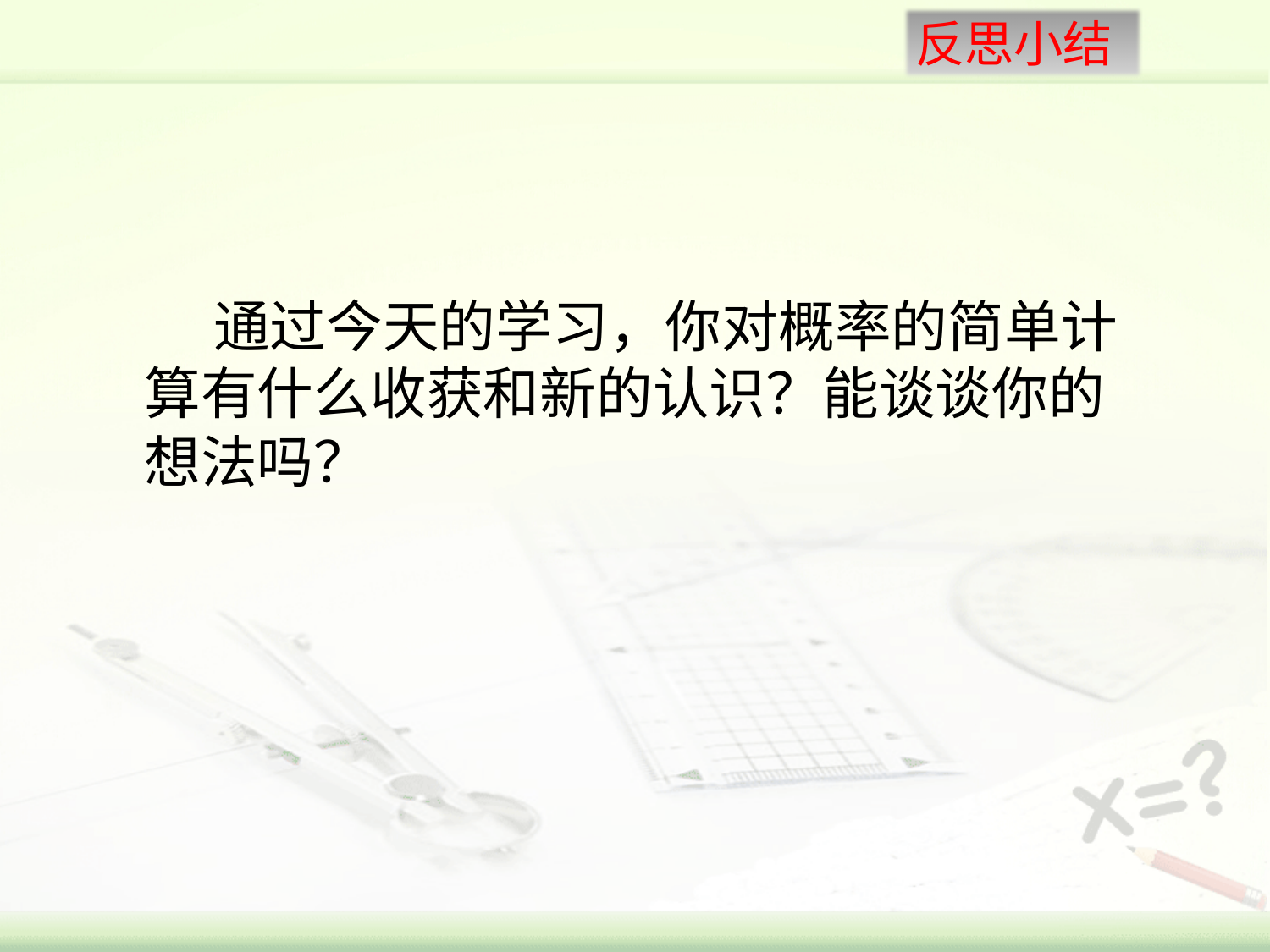

通过今天的学习，你对概率的简单计算有什么收获和新的认识？能谈谈你的想法吗？